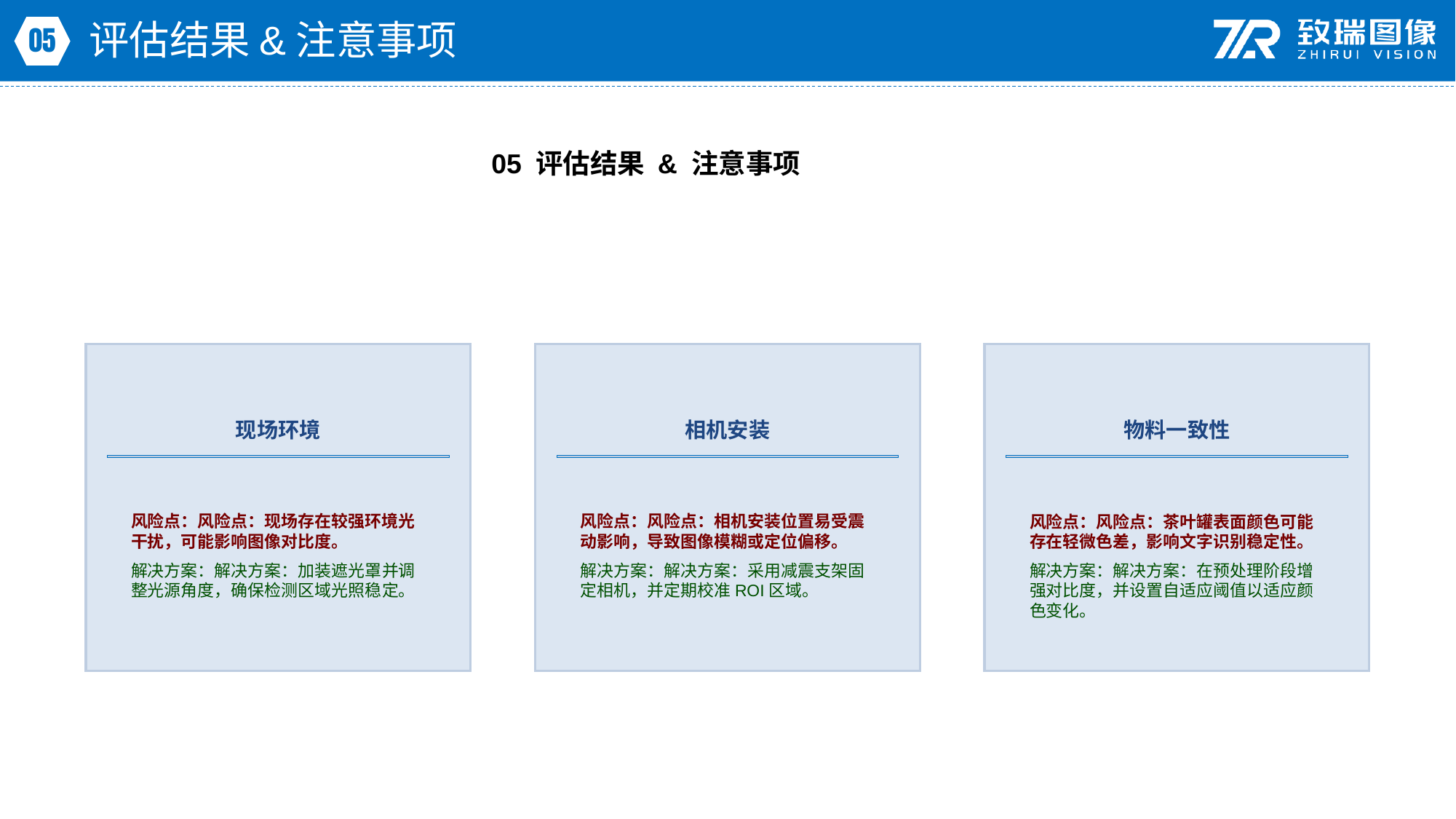

评估结果&注意事项
05

05 评估结果 & 注意事项

现场环境

相机安装

物料一致性

风险点：风险点：现场存在较强环境光干扰，可能影响图像对比度。
解决方案：解决方案：加装遮光罩并调整光源角度，确保检测区域光照稳定。

风险点：风险点：相机安装位置易受震动影响，导致图像模糊或定位偏移。
解决方案：解决方案：采用减震支架固定相机，并定期校准ROI区域。

风险点：风险点：茶叶罐表面颜色可能存在轻微色差，影响文字识别稳定性。
解决方案：解决方案：在预处理阶段增强对比度，并设置自适应阈值以适应颜色变化。